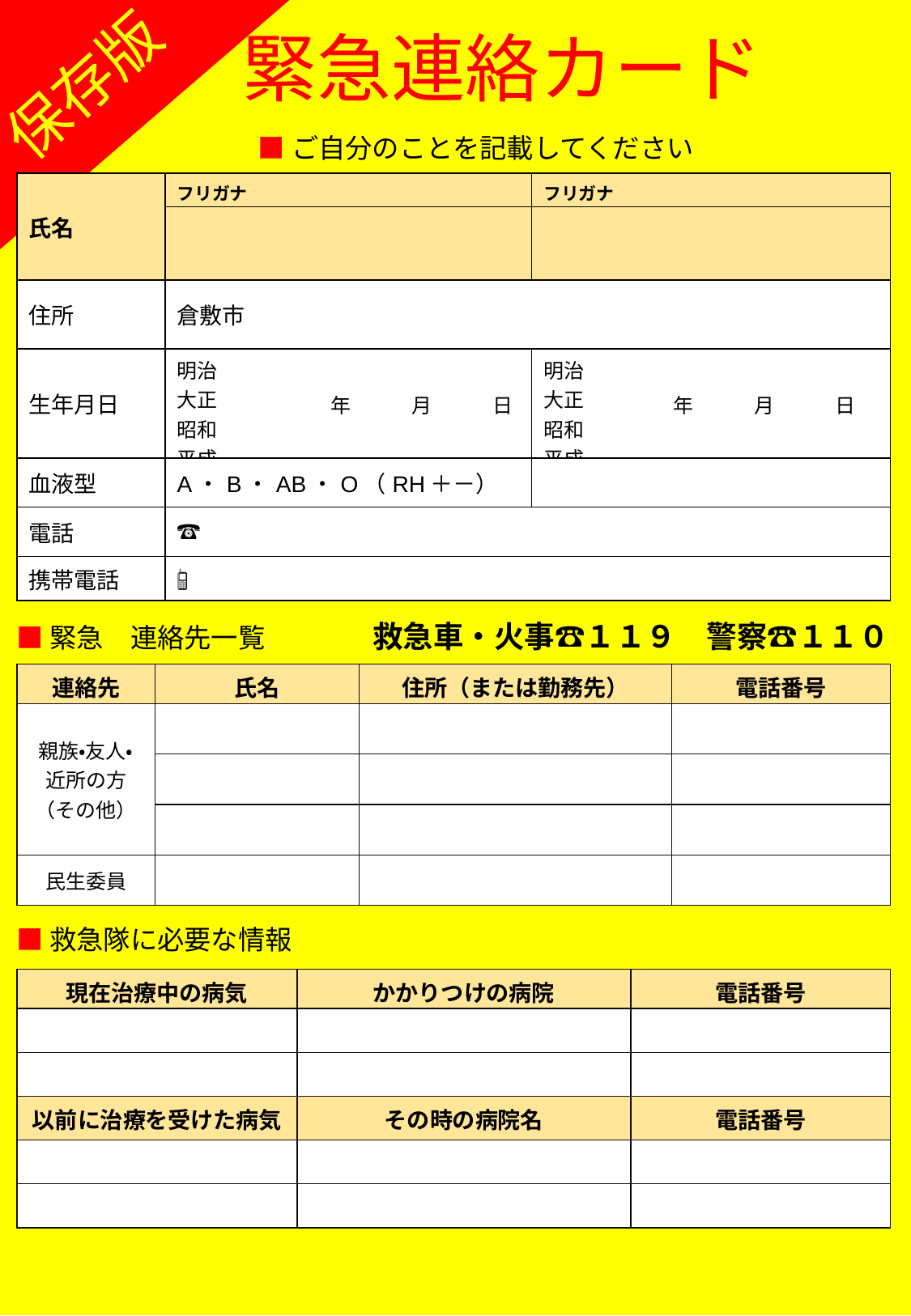

保存版
緊急連絡カード
■ご自分のことを記載してください
| 氏名 | フリガナ | フリガナ |
| --- | --- | --- |
|  |  |  |
| 住所 | 倉敷市 |  |
| 生年月日 | 明治 大正 昭和 平成 | 明治 大正 昭和 平成 |
| 血液型 | A・B・AB・O（RH＋－） |  |
| 電話 | ☎ |  |
| 携帯電話 | 📱 |  |
年　　　月　　　日
年　　　月　　　日
■緊急　連絡先一覧　　　　救急車・火事☎１１９　警察☎１１０
| 連絡先 | 氏名 | 住所（または勤務先） | 電話番号 |
| --- | --- | --- | --- |
| 親族・友人・近所の方 （その他） |  |  |  |
|  |  |  |  |
|  |  |  |  |
| 民生委員 |  |  |  |
■救急隊に必要な情報
| 現在治療中の病気 | かかりつけの病院 | 電話番号 |
| --- | --- | --- |
|  |  |  |
|  |  |  |
| 以前に治療を受けた病気 | その時の病院名 | 電話番号 |
|  |  |  |
|  |  |  |